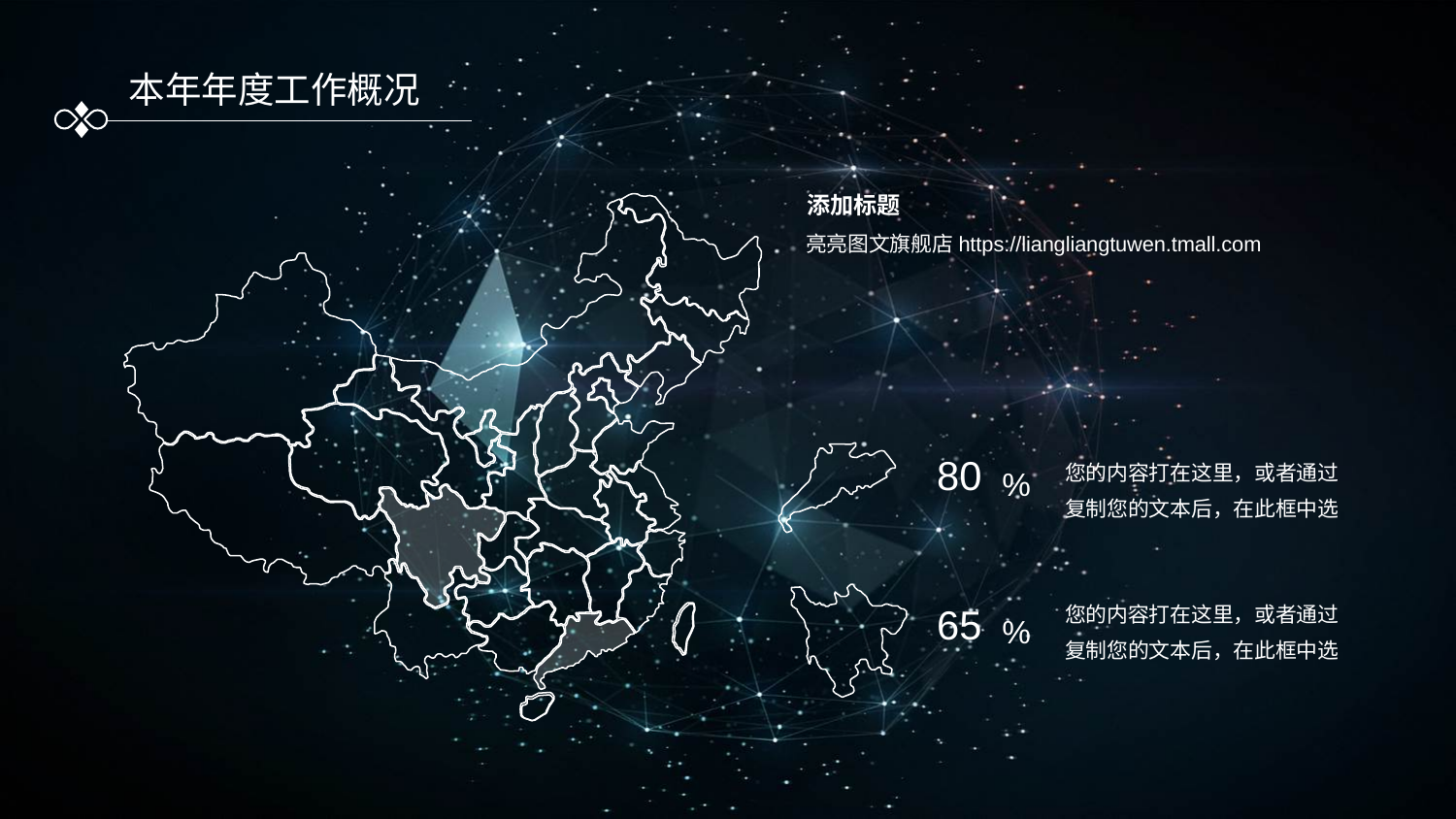

本年年度工作概况

添加标题
亮亮图文旗舰店https://liangliangtuwen.tmall.com

您的内容打在这里，或者通过复制您的文本后，在此框中选

80
%
您的内容打在这里，或者通过复制您的文本后，在此框中选

65
%